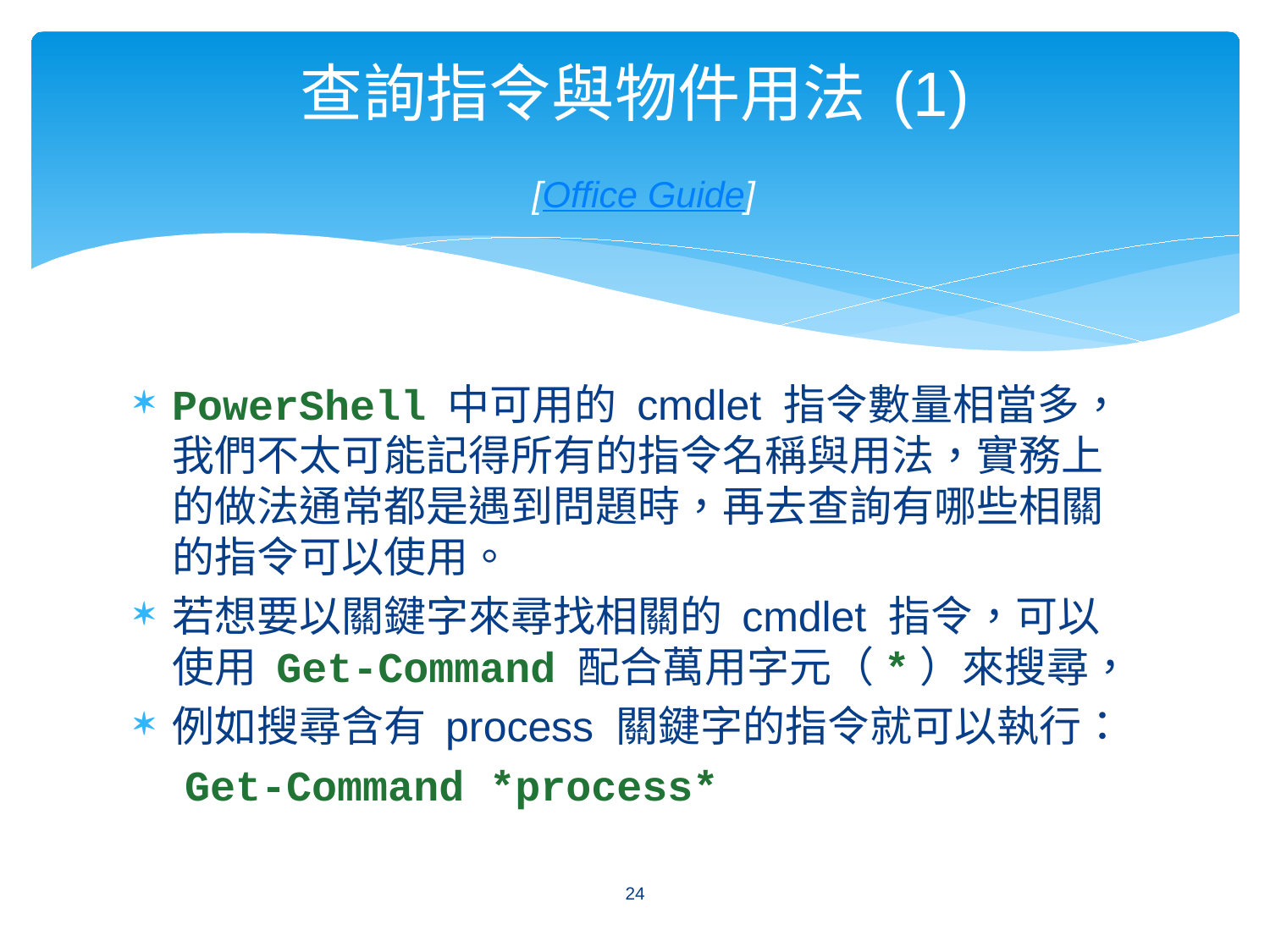

# 查詢指令與物件用法 (1) [Office Guide]
PowerShell 中可用的 cmdlet 指令數量相當多，我們不太可能記得所有的指令名稱與用法，實務上的做法通常都是遇到問題時，再去查詢有哪些相關的指令可以使用。
若想要以關鍵字來尋找相關的 cmdlet 指令，可以使用 Get-Command 配合萬用字元（*）來搜尋，
例如搜尋含有 process 關鍵字的指令就可以執行：
  Get-Command *process*

24